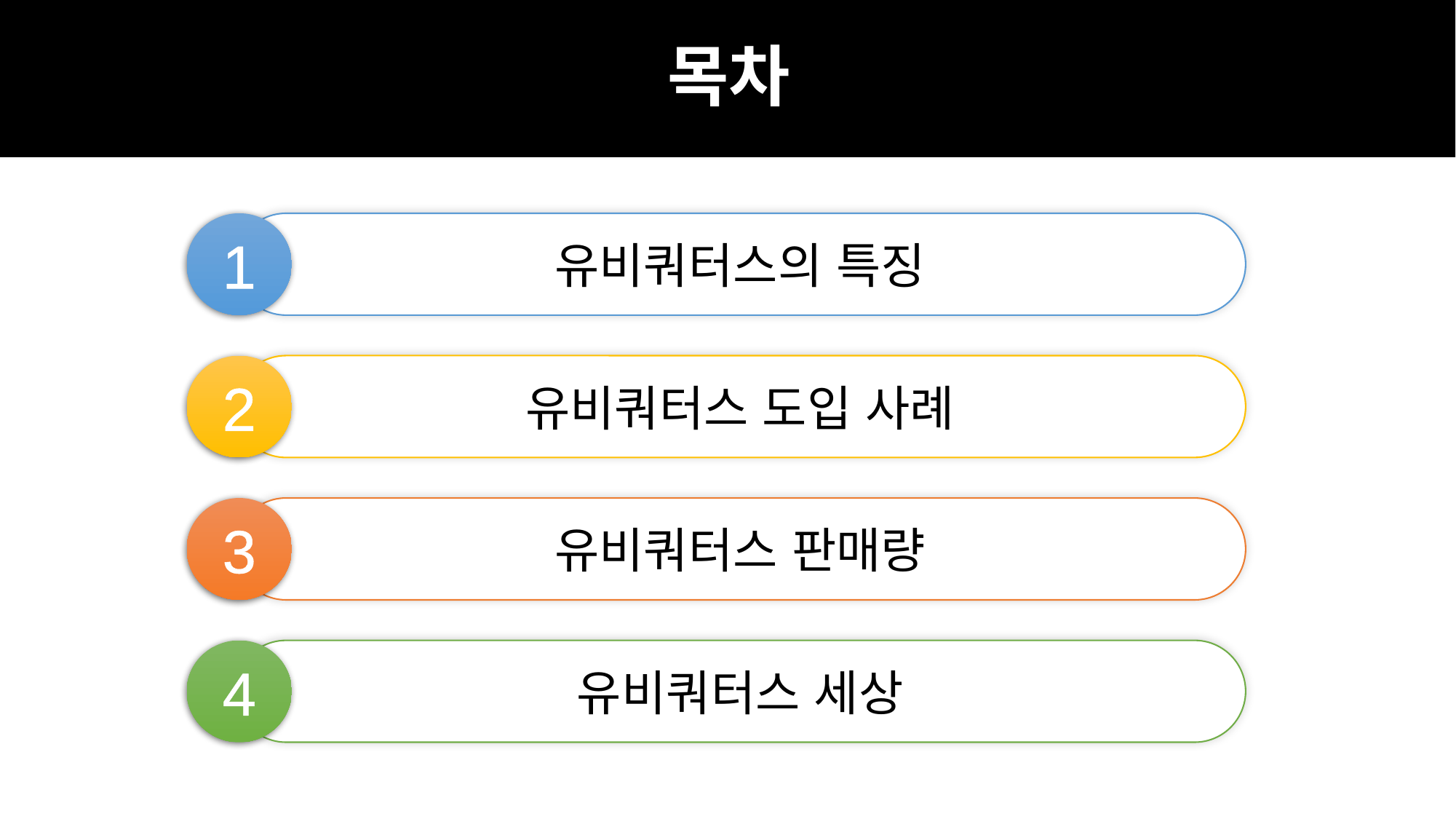

# 목차
1
유비쿼터스의 특징
2
유비쿼터스 도입 사례
3
유비쿼터스 판매량
4
유비쿼터스 세상